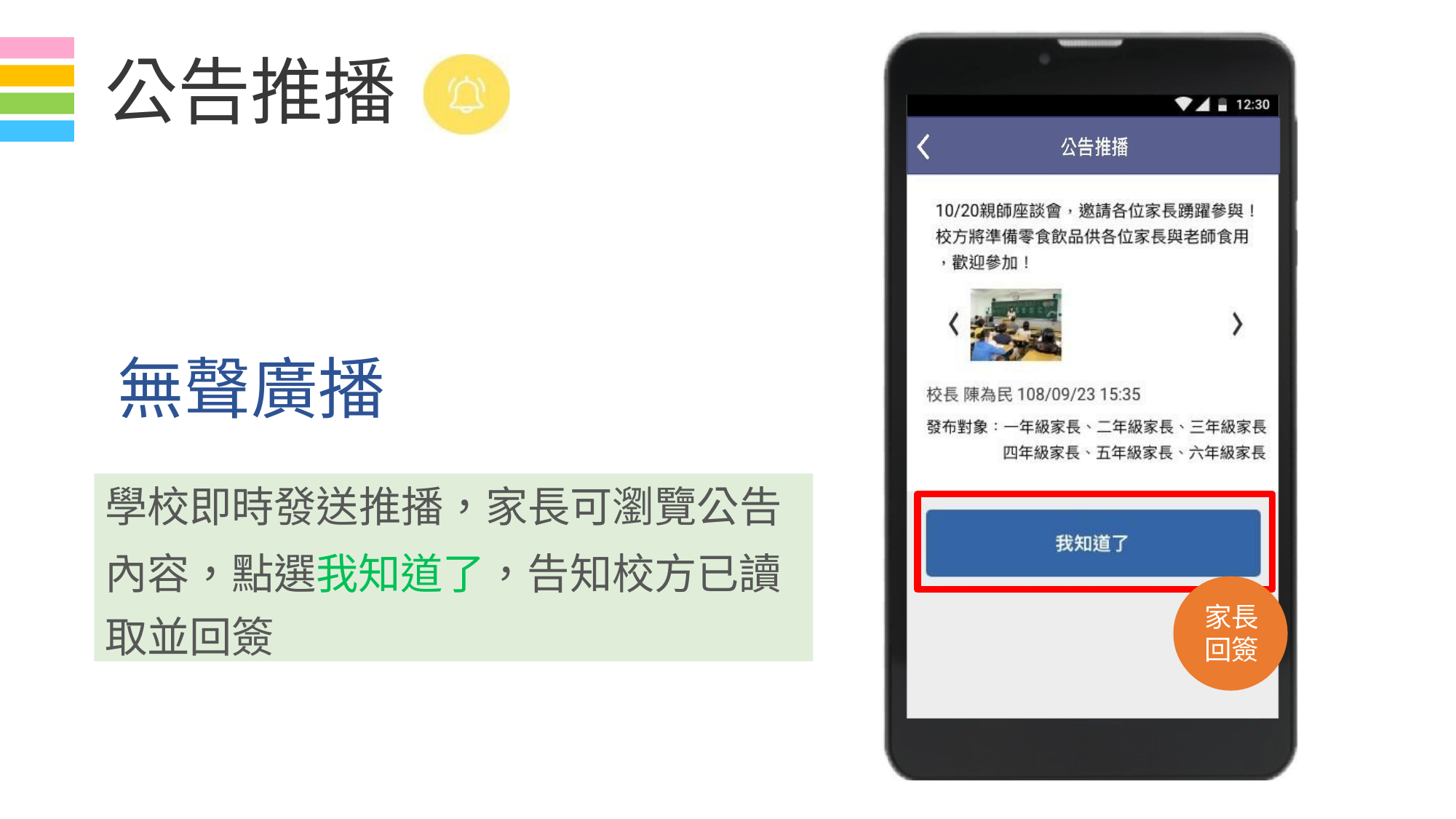

# 公告推播

無聲廣播
學校即時發送推播，家長可瀏覽公告
內容，點選我知道了，告知校方已讀 取並回簽

家長 回簽